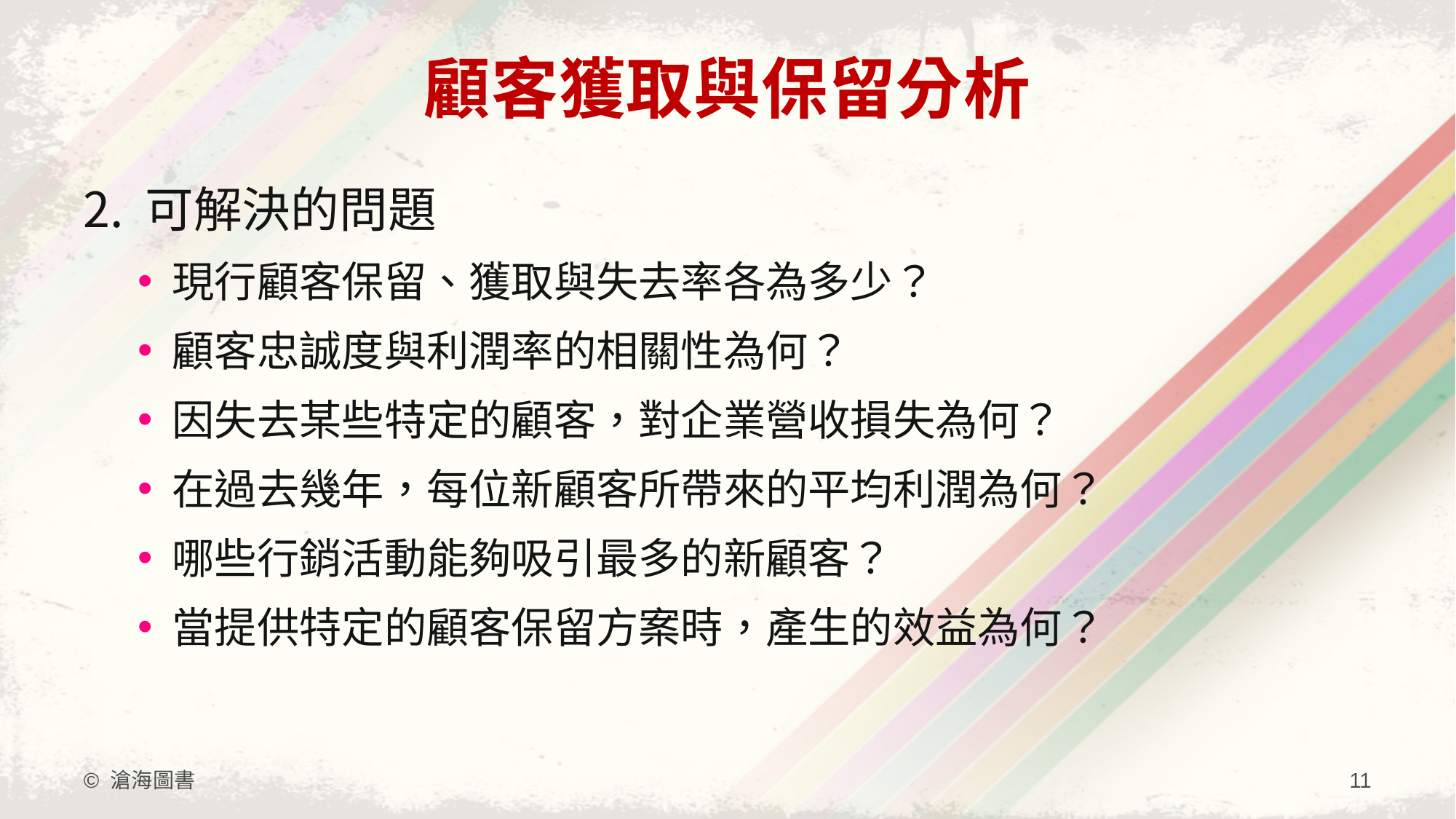

# 顧客獲取與保留分析
可解決的問題
現行顧客保留、獲取與失去率各為多少？
顧客忠誠度與利潤率的相關性為何？
因失去某些特定的顧客，對企業營收損失為何？
在過去幾年，每位新顧客所帶來的平均利潤為何？
哪些行銷活動能夠吸引最多的新顧客？
當提供特定的顧客保留方案時，產生的效益為何？
© 滄海圖書
11